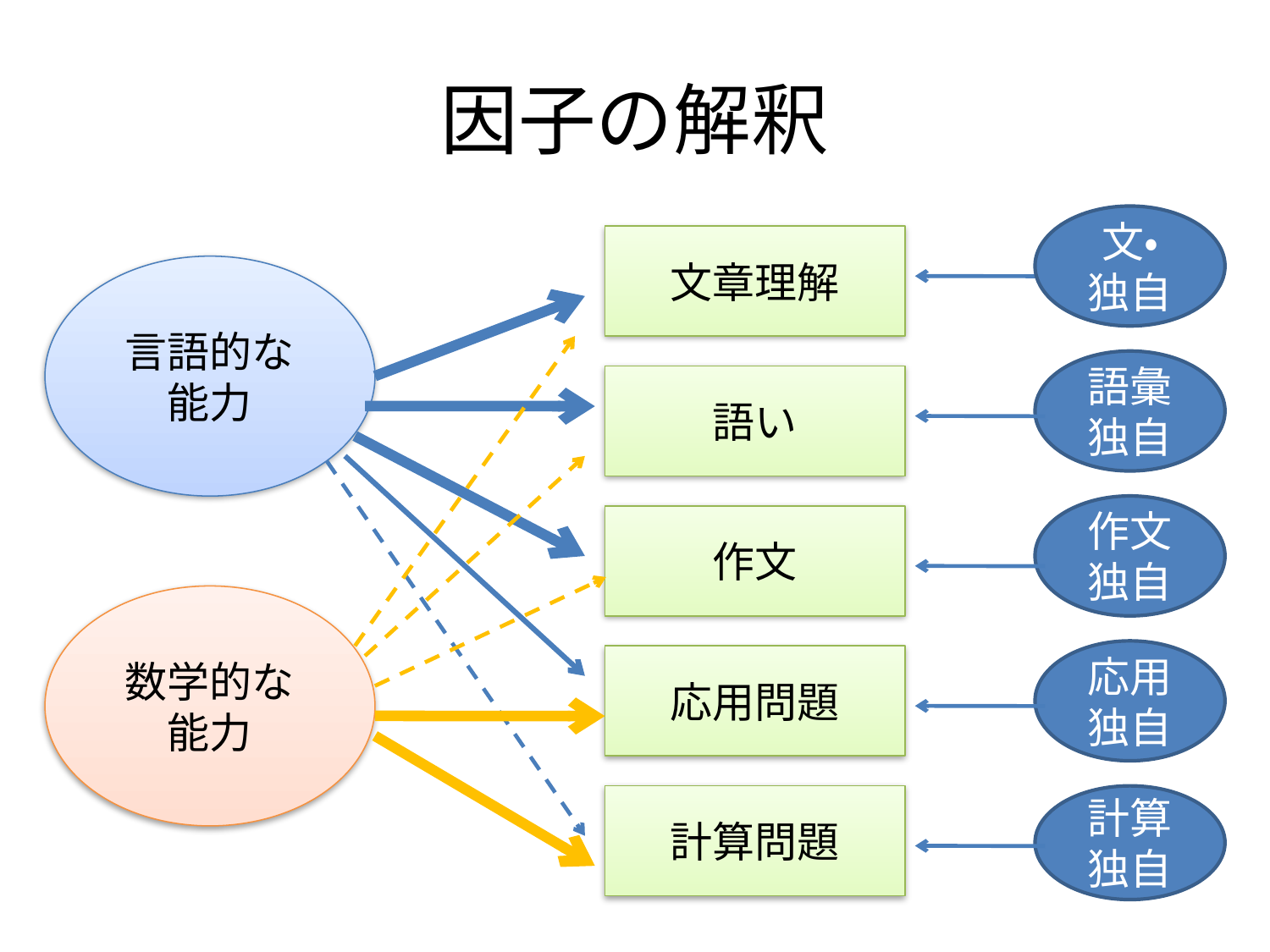

# 因子の解釈
文・
独自
文章理解
言語的な
能力
語彙独自
語い
作文独自
作文
数学的な
能力
応用独自
応用問題
計算問題
計算独自